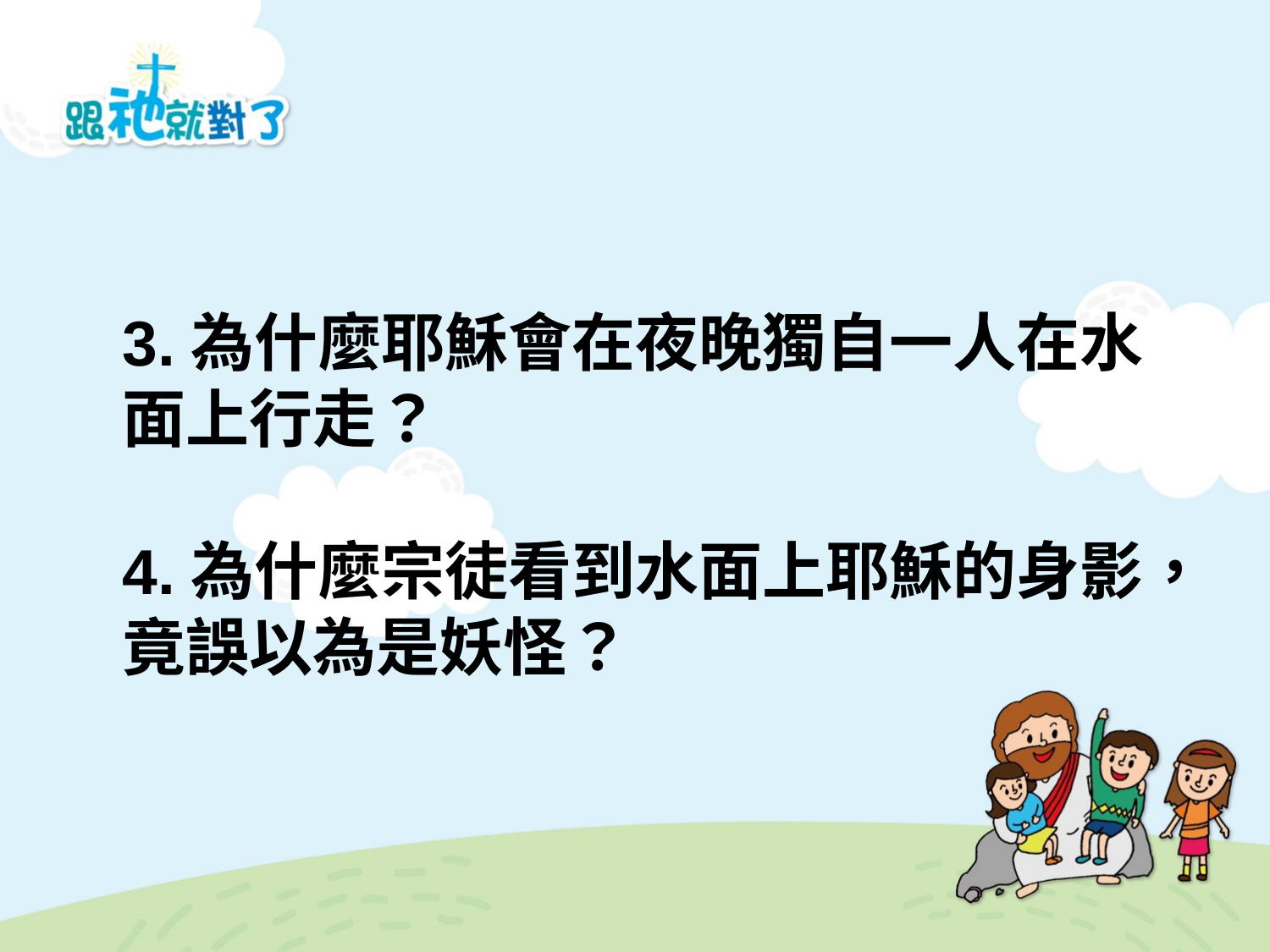

3.為什麼耶穌會在夜晚獨自一人在水面上行走？

4.為什麼宗徒看到水面上耶穌的身影，竟誤以為是妖怪？